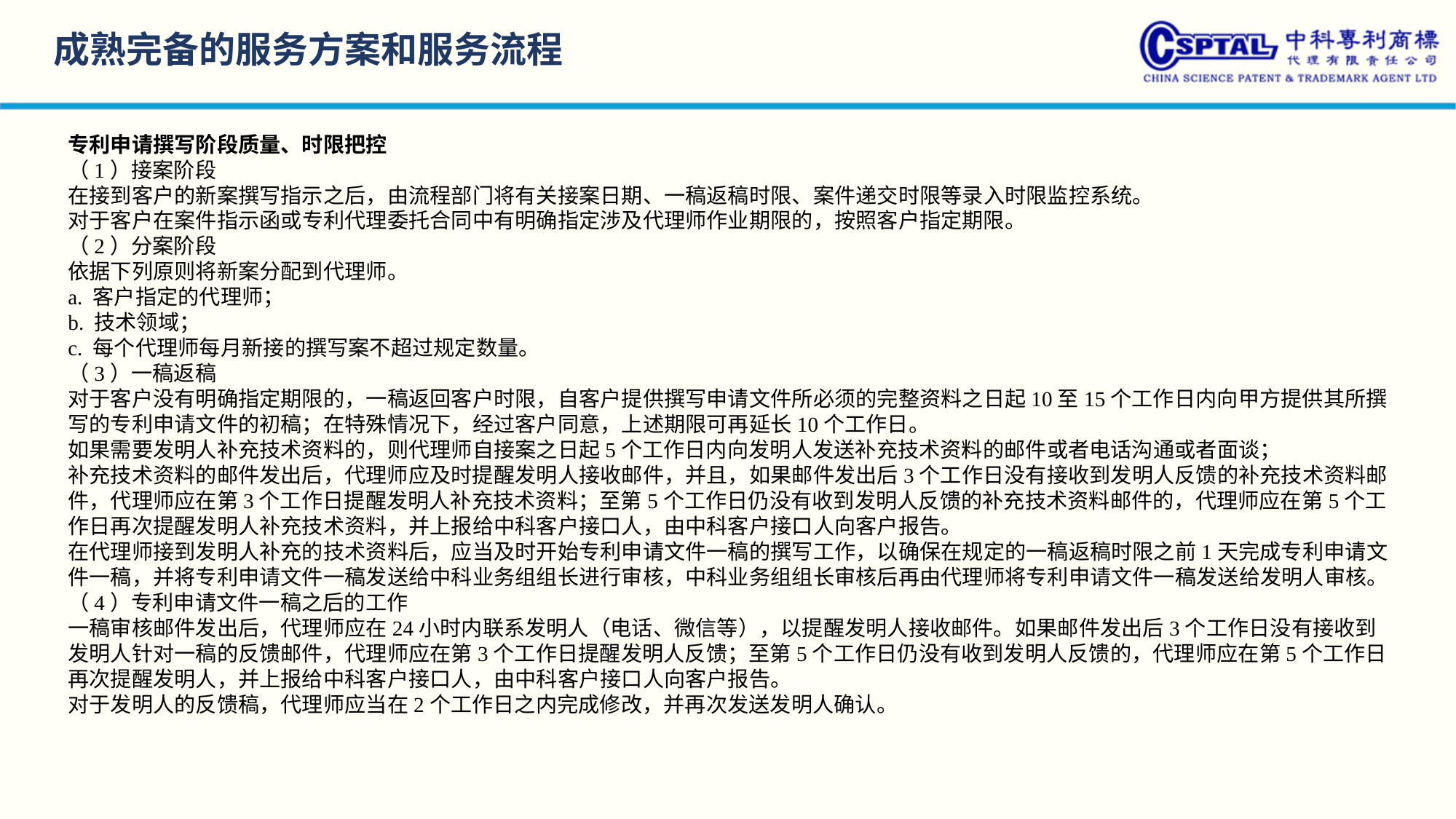

成熟完备的服务方案和服务流程
专利申请撰写阶段质量、时限把控
（1）接案阶段
在接到客户的新案撰写指示之后，由流程部门将有关接案日期、一稿返稿时限、案件递交时限等录入时限监控系统。
对于客户在案件指示函或专利代理委托合同中有明确指定涉及代理师作业期限的，按照客户指定期限。
（2）分案阶段
依据下列原则将新案分配到代理师。
a. 客户指定的代理师；
b. 技术领域；
c. 每个代理师每月新接的撰写案不超过规定数量。
（3）一稿返稿
对于客户没有明确指定期限的，一稿返回客户时限，自客户提供撰写申请文件所必须的完整资料之日起10至15个工作日内向甲方提供其所撰写的专利申请文件的初稿；在特殊情况下，经过客户同意，上述期限可再延长10个工作日。
如果需要发明人补充技术资料的，则代理师自接案之日起5个工作日内向发明人发送补充技术资料的邮件或者电话沟通或者面谈；
补充技术资料的邮件发出后，代理师应及时提醒发明人接收邮件，并且，如果邮件发出后3个工作日没有接收到发明人反馈的补充技术资料邮件，代理师应在第3个工作日提醒发明人补充技术资料；至第5个工作日仍没有收到发明人反馈的补充技术资料邮件的，代理师应在第5个工作日再次提醒发明人补充技术资料，并上报给中科客户接口人，由中科客户接口人向客户报告。
在代理师接到发明人补充的技术资料后，应当及时开始专利申请文件一稿的撰写工作，以确保在规定的一稿返稿时限之前1天完成专利申请文件一稿，并将专利申请文件一稿发送给中科业务组组长进行审核，中科业务组组长审核后再由代理师将专利申请文件一稿发送给发明人审核。
（4）专利申请文件一稿之后的工作
一稿审核邮件发出后，代理师应在24小时内联系发明人（电话、微信等），以提醒发明人接收邮件。如果邮件发出后3个工作日没有接收到发明人针对一稿的反馈邮件，代理师应在第3个工作日提醒发明人反馈；至第5个工作日仍没有收到发明人反馈的，代理师应在第5个工作日再次提醒发明人，并上报给中科客户接口人，由中科客户接口人向客户报告。
对于发明人的反馈稿，代理师应当在2个工作日之内完成修改，并再次发送发明人确认。